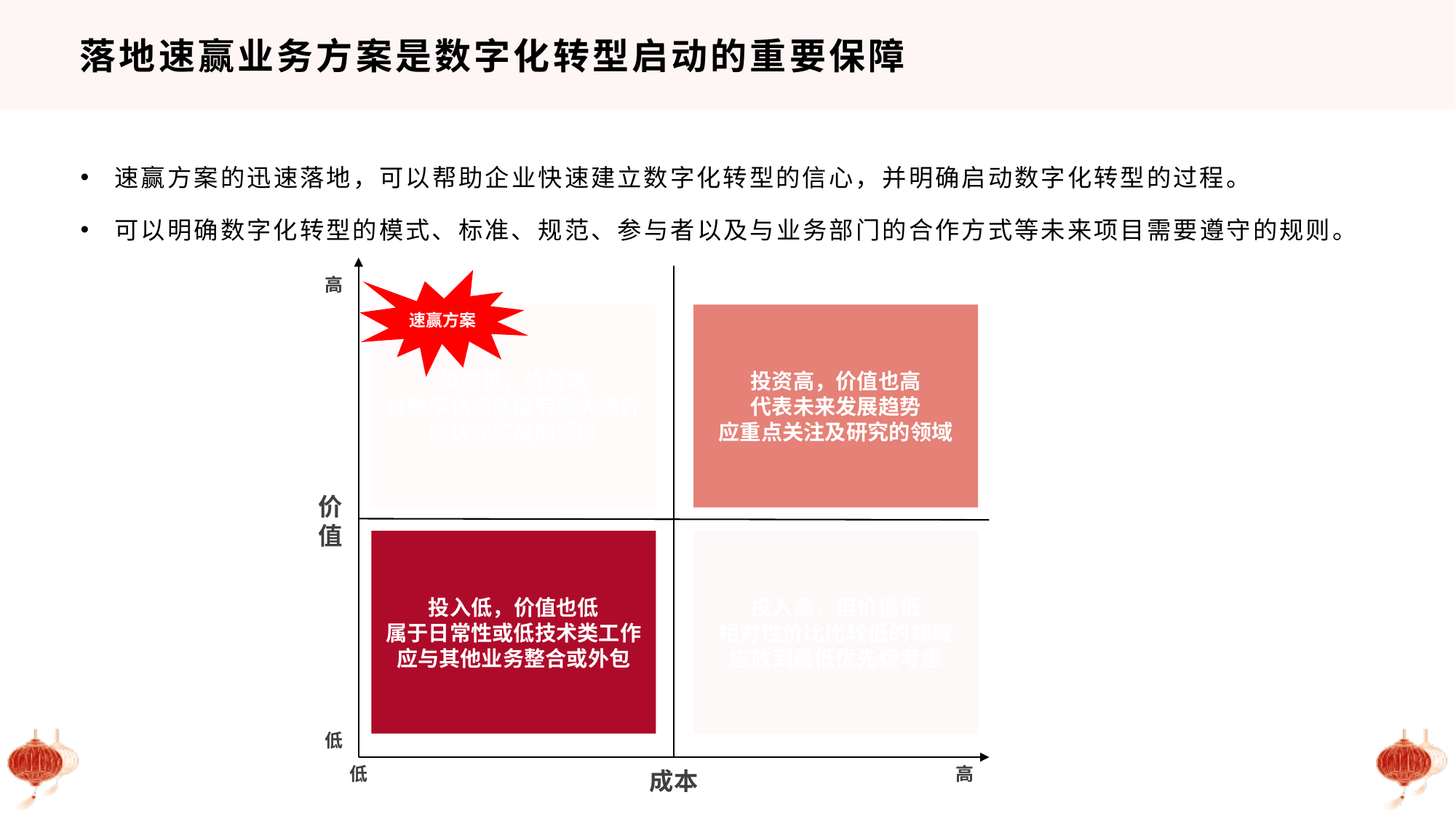

# 落地速赢业务方案是数字化转型启动的重要保障
速赢方案的迅速落地，可以帮助企业快速建立数字化转型的信心，并明确启动数字化转型的过程。
可以明确数字化转型的模式、标准、规范、参与者以及与业务部门的合作方式等未来项目需要遵守的规则。

高
速赢方案
投资低，价值高
对数字化成熟度有较大提升
应优先实施的领域
投资高，价值也高
代表未来发展趋势
应重点关注及研究的领域
价值
投入低，价值也低
属于日常性或低技术类工作
应与其他业务整合或外包
投入高，但价值低
相对性价比比较低的领域
应放到最低优先级考虑
低
高
低

成本